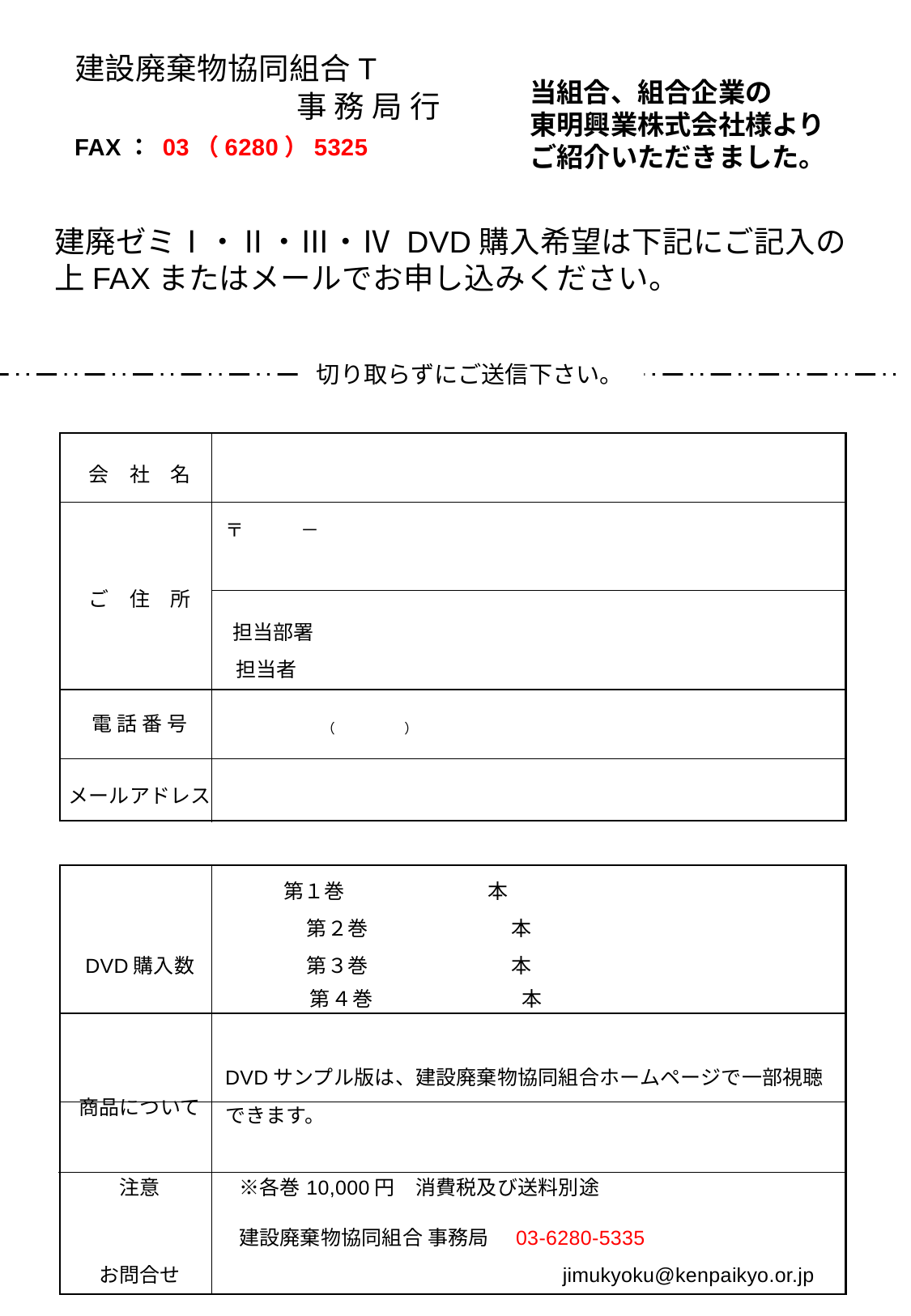

建設廃棄物協同組合T
　　　　　　　 事 務 局 行
FAX： 03（6280）5325
当組合、組合企業の
東明興業株式会社様より
ご紹介いただきました。
建廃ゼミⅠ・Ⅱ・Ⅲ・Ⅳ DVD購入希望は下記にご記入の上FAXまたはメールでお申し込みください。

切り取らずにご送信下さい。

| 会　社　名 |  |
| --- | --- |
| ご　住　所 | 〒　　　－ |
|  | 担当部署 担当者 |
| 電 話 番 号 | （　　　　　） |
| メールアドレス |  |

| DVD購入数 | 第１巻　　　　　　　本 　　　　第２巻　　　　　　　本 　　　　第３巻　　　　　　　本 　　　　第４巻　　　　　　　本 |
| --- | --- |
| 商品について | DVDサンプル版は、建設廃棄物協同組合ホームページで一部視聴できます。 |
| 注意 | ※各巻10,000円　消費税及び送料別途 |
| お問合せ | 建設廃棄物協同組合 事務局　03-6280-5335 　　　　　　　　　　　　　 jimukyoku@kenpaikyo.or.jp |